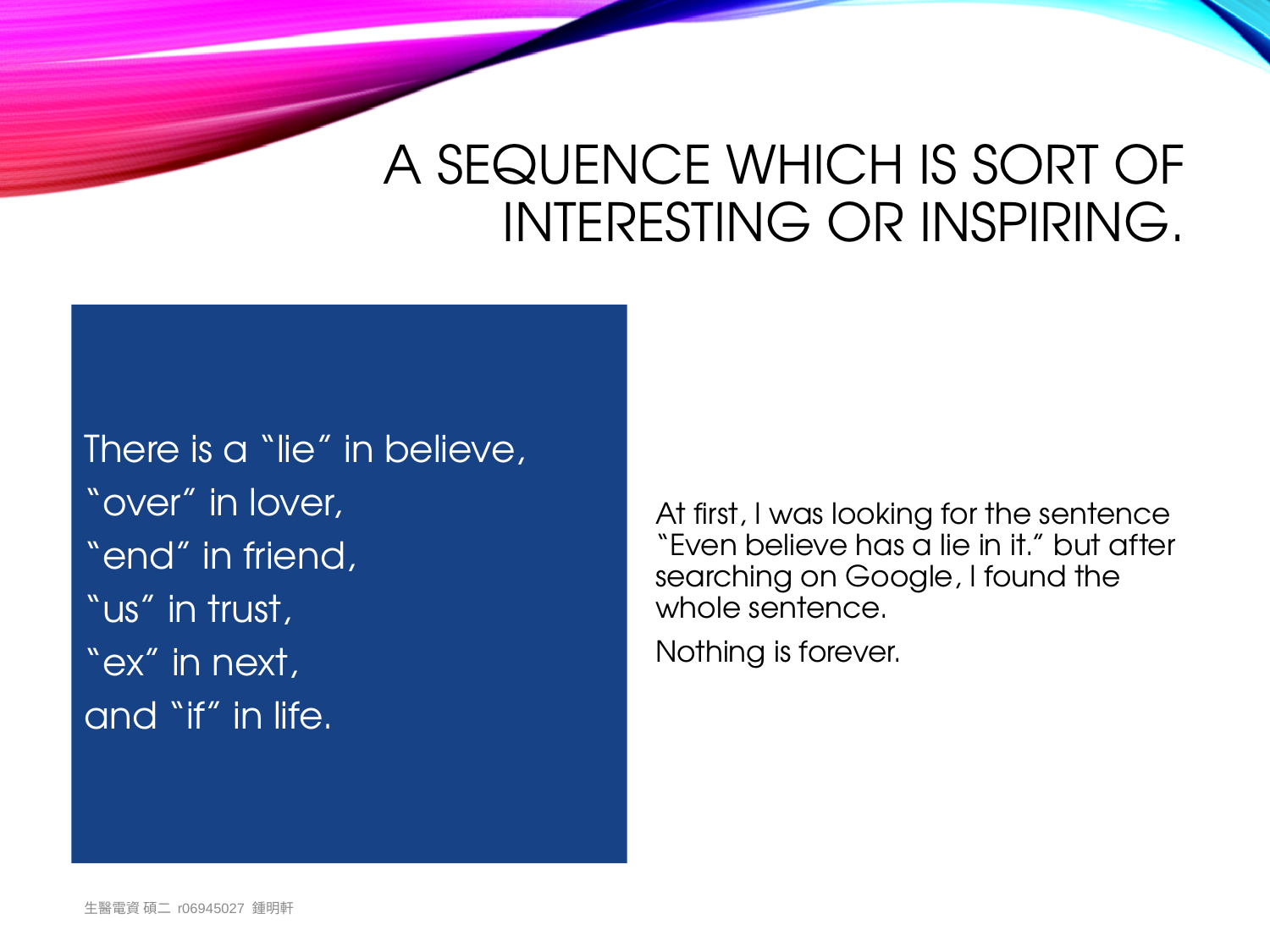

# A sequence which is sort of interesting or inspiring.
There is a “lie” in believe,
“over” in lover,
“end” in friend,
“us” in trust,
“ex” in next,
and “if” in life.
At first, I was looking for the sentence “Even believe has a lie in it.” but after searching on Google, I found the whole sentence.
Nothing is forever.
生醫電資 碩二 r06945027 鍾明軒